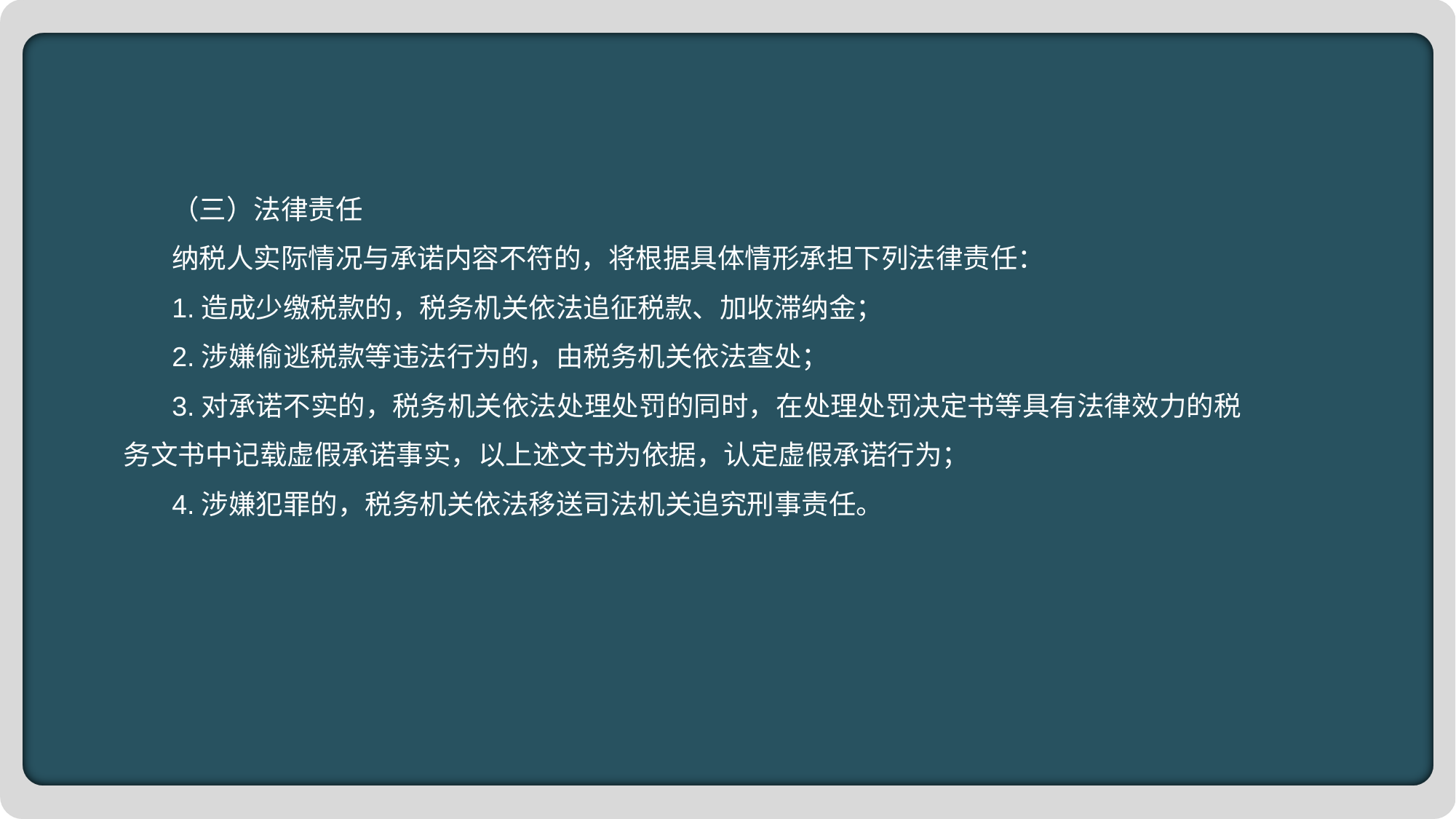

（三）法律责任
纳税人实际情况与承诺内容不符的，将根据具体情形承担下列法律责任：
1.造成少缴税款的，税务机关依法追征税款、加收滞纳金；
2.涉嫌偷逃税款等违法行为的，由税务机关依法查处；
3.对承诺不实的，税务机关依法处理处罚的同时，在处理处罚决定书等具有法律效力的税务文书中记载虚假承诺事实，以上述文书为依据，认定虚假承诺行为；
4.涉嫌犯罪的，税务机关依法移送司法机关追究刑事责任。